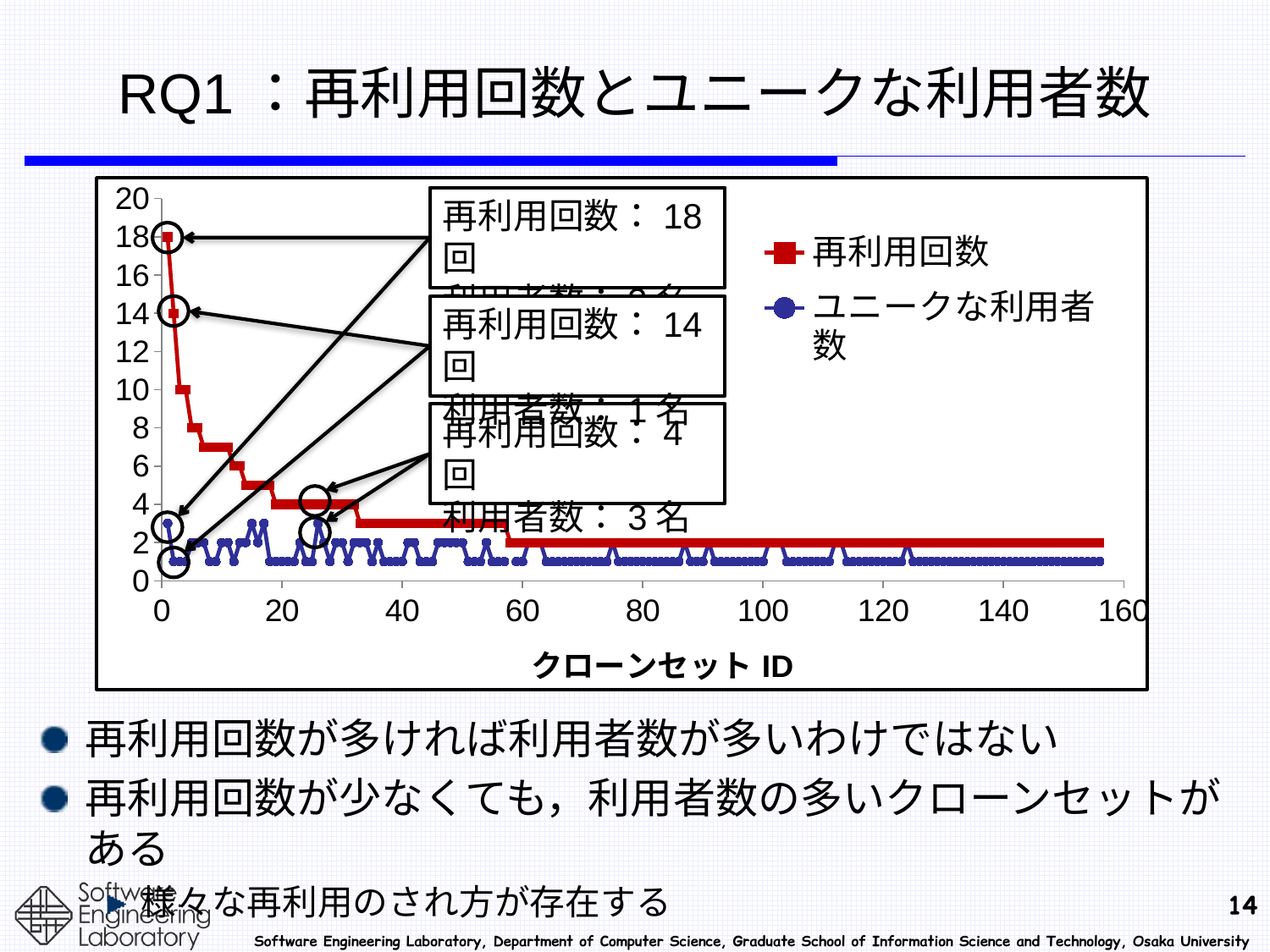

# RQ1：再利用回数とユニークな利用者数

### Chart

| Category | 再利用回数 | ユニークな利用者数 |
|---|---|---|
再利用回数：18回
利用者数：3名

再利用回数：14回
利用者数：1名
再利用回数：4回
利用者数：3名

再利用回数が多ければ利用者数が多いわけではない
再利用回数が少なくても，利用者数の多いクローンセットがある
様々な再利用のされ方が存在する